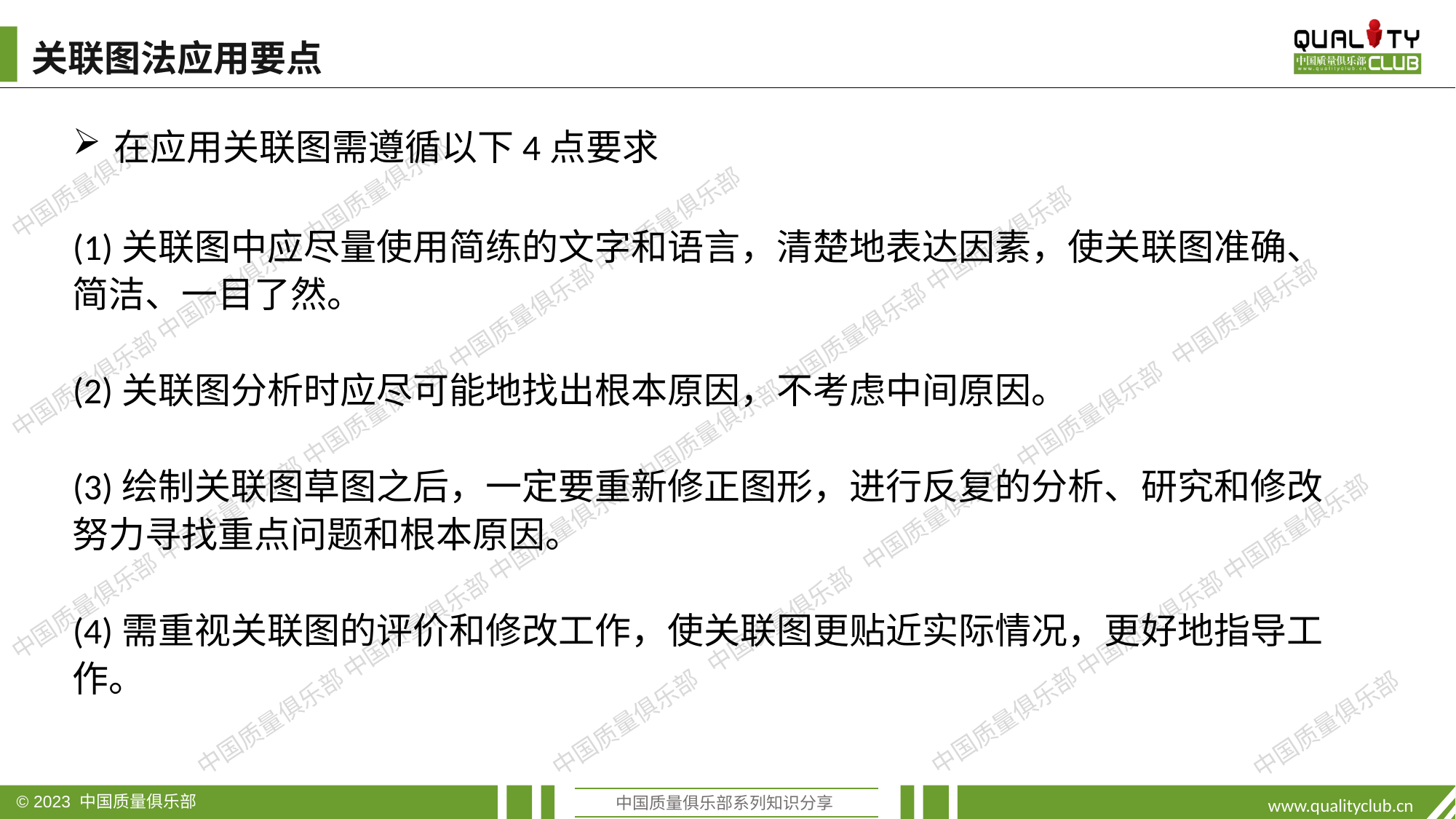

关联图法应用要点

在应用关联图需遵循以下4点要求
(1)关联图中应尽量使用简练的文字和语言，清楚地表达因素，使关联图准确、简洁、一目了然。

(2)关联图分析时应尽可能地找出根本原因，不考虑中间原因。

(3)绘制关联图草图之后，一定要重新修正图形，进行反复的分析、研究和修改努力寻找重点问题和根本原因。

(4)需重视关联图的评价和修改工作，使关联图更贴近实际情况，更好地指导工作。